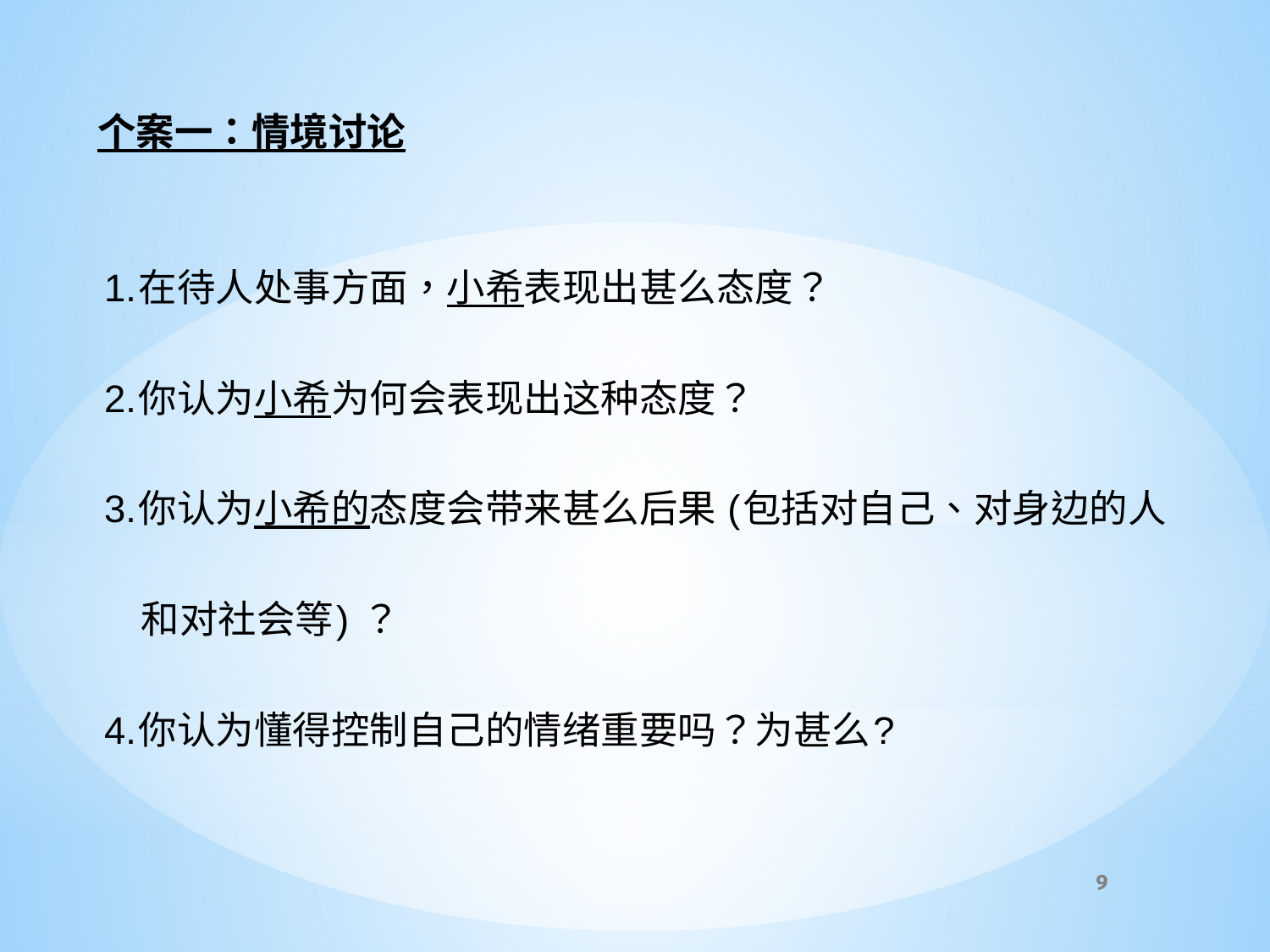

#
个案一：情境讨论

1.在待人处事方面，小希表现出甚么态度？
2.你认为小希为何会表现出这种态度？
3.你认为小希的态度会带来甚么后果 (包括对自己、对身边的人
    和对社会等) ？
4.你认为懂得控制自己的情绪重要吗？为甚么?

9